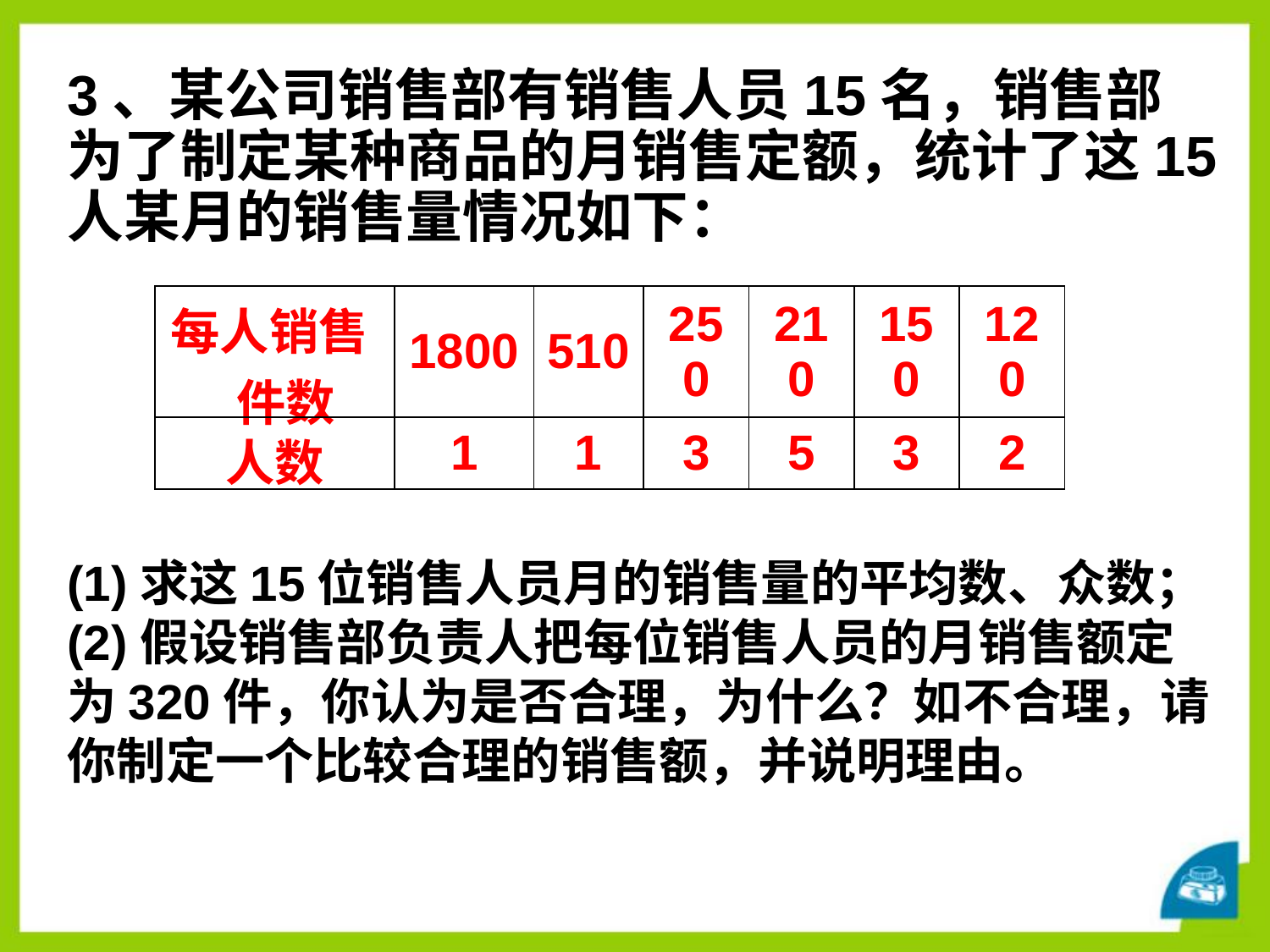

3、某公司销售部有销售人员15名，销售部为了制定某种商品的月销售定额，统计了这15人某月的销售量情况如下：
| 每人销售 件数 | 1800 | 510 | 250 | 210 | 150 | 120 |
| --- | --- | --- | --- | --- | --- | --- |
| 人数 | 1 | 1 | 3 | 5 | 3 | 2 |
(1)求这15位销售人员月的销售量的平均数、众数；
(2)假设销售部负责人把每位销售人员的月销售额定为320件，你认为是否合理，为什么？如不合理，请你制定一个比较合理的销售额，并说明理由。